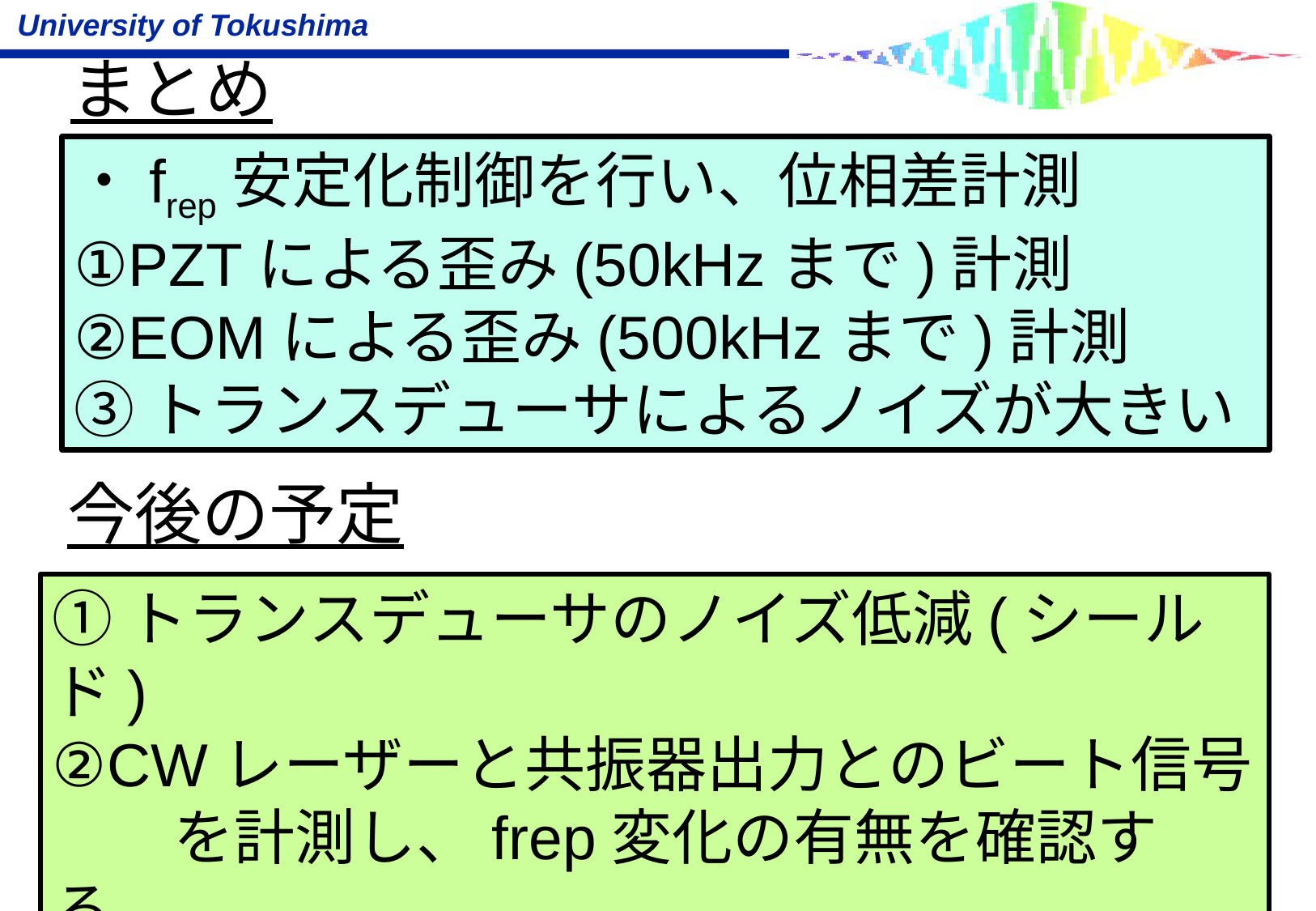

まとめ
・frep安定化制御を行い、位相差計測
①PZTによる歪み(50kHzまで)計測
②EOMによる歪み(500kHzまで)計測
③トランスデューサによるノイズが大きい
今後の予定
①トランスデューサのノイズ低減(シールド)
②CWレーザーと共振器出力とのビート信号　　を計測し、frep変化の有無を確認する。
③センサー部の製作